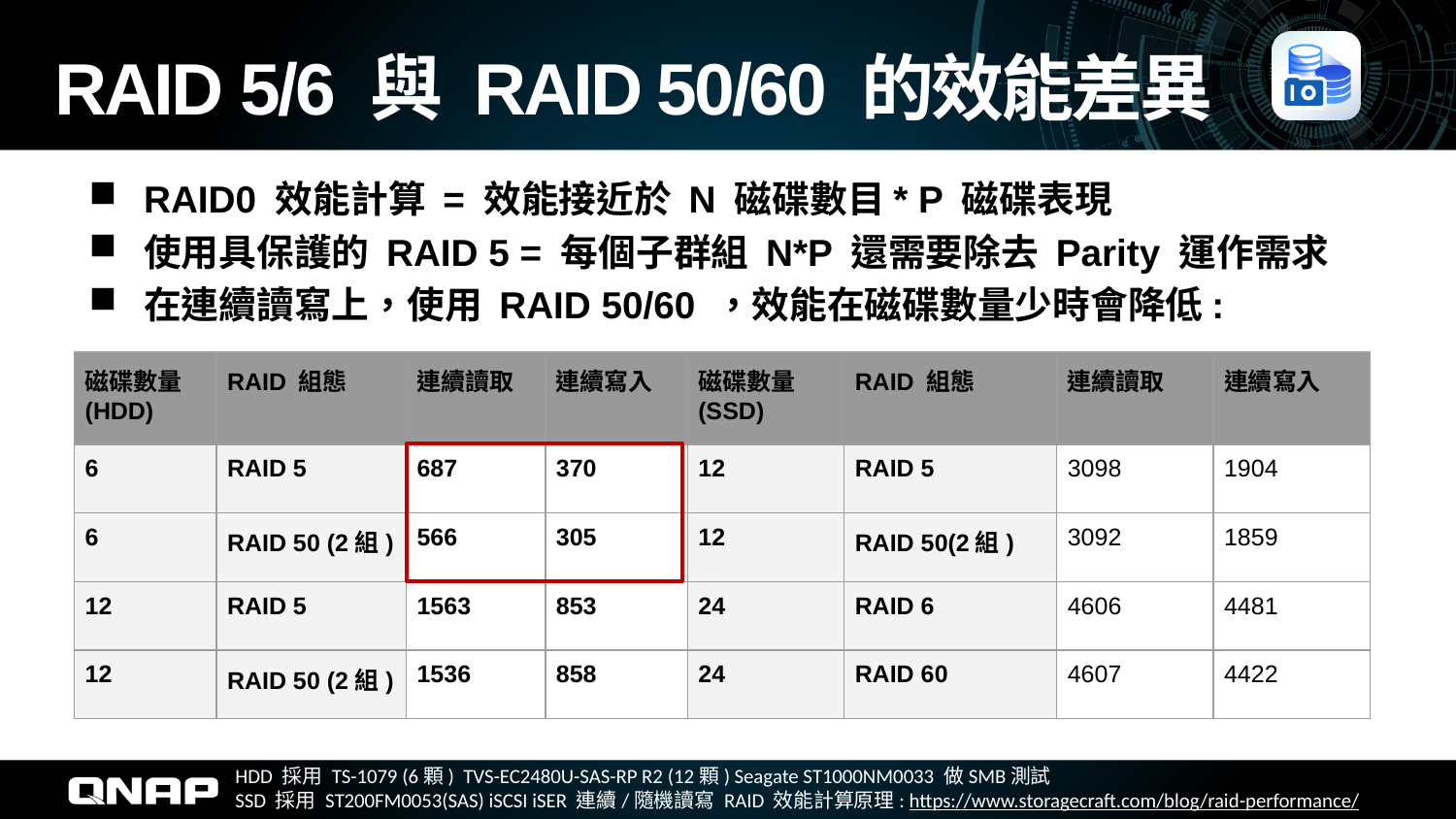

# RAID 5/6 與 RAID 50/60 的效能差異
RAID0 效能計算 = 效能接近於 N 磁碟數目* P 磁碟表現
使用具保護的 RAID 5 = 每個子群組 N*P 還需要除去 Parity 運作需求
在連續讀寫上，使用 RAID 50/60 ，效能在磁碟數量少時會降低:
| 磁碟數量(HDD) | RAID 組態 | 連續讀取 | 連續寫入 | 磁碟數量 (SSD) | RAID 組態 | 連續讀取 | 連續寫入 |
| --- | --- | --- | --- | --- | --- | --- | --- |
| 6 | RAID 5 | 687 | 370 | 12 | RAID 5 | 3098 | 1904 |
| 6 | RAID 50 (2組) | 566 | 305 | 12 | RAID 50(2組) | 3092 | 1859 |
| 12 | RAID 5 | 1563 | 853 | 24 | RAID 6 | 4606 | 4481 |
| 12 | RAID 50 (2組) | 1536 | 858 | 24 | RAID 60 | 4607 | 4422 |

HDD 採用 TS-1079 (6顆)  TVS-EC2480U-SAS-RP R2 (12顆) Seagate ST1000NM0033 做SMB測試
SSD 採用 ST200FM0053(SAS) iSCSI iSER 連續/隨機讀寫 RAID 效能計算原理: https://www.storagecraft.com/blog/raid-performance/